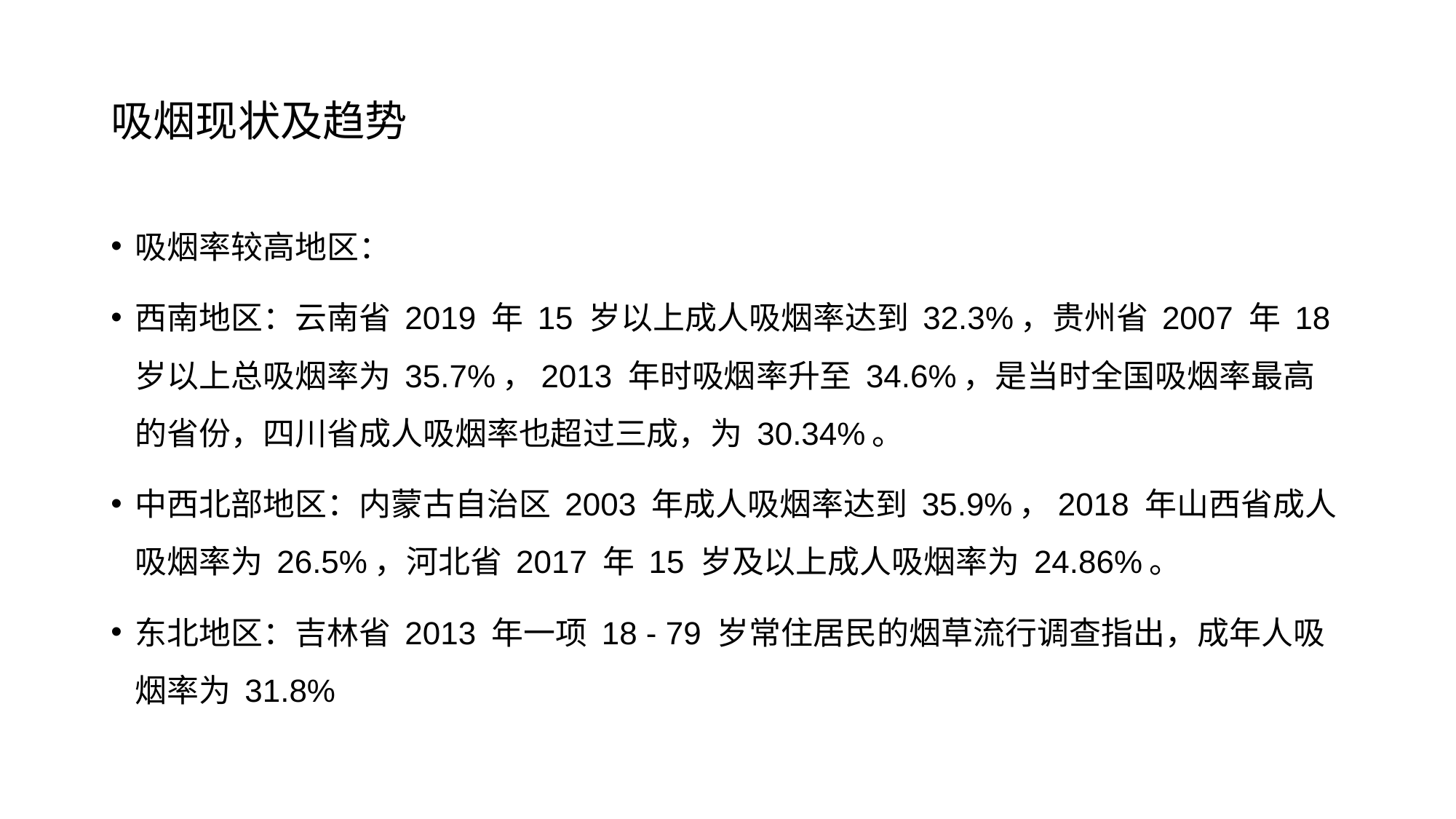

# 吸烟现状及趋势
吸烟率较高地区：
西南地区：云南省 2019 年 15 岁以上成人吸烟率达到 32.3%，贵州省 2007 年 18 岁以上总吸烟率为 35.7%，2013 年时吸烟率升至 34.6%，是当时全国吸烟率最高的省份，四川省成人吸烟率也超过三成，为 30.34%。
中西北部地区：内蒙古自治区 2003 年成人吸烟率达到 35.9%，2018 年山西省成人吸烟率为 26.5%，河北省 2017 年 15 岁及以上成人吸烟率为 24.86%。
东北地区：吉林省 2013 年一项 18 - 79 岁常住居民的烟草流行调查指出，成年人吸烟率为 31.8%